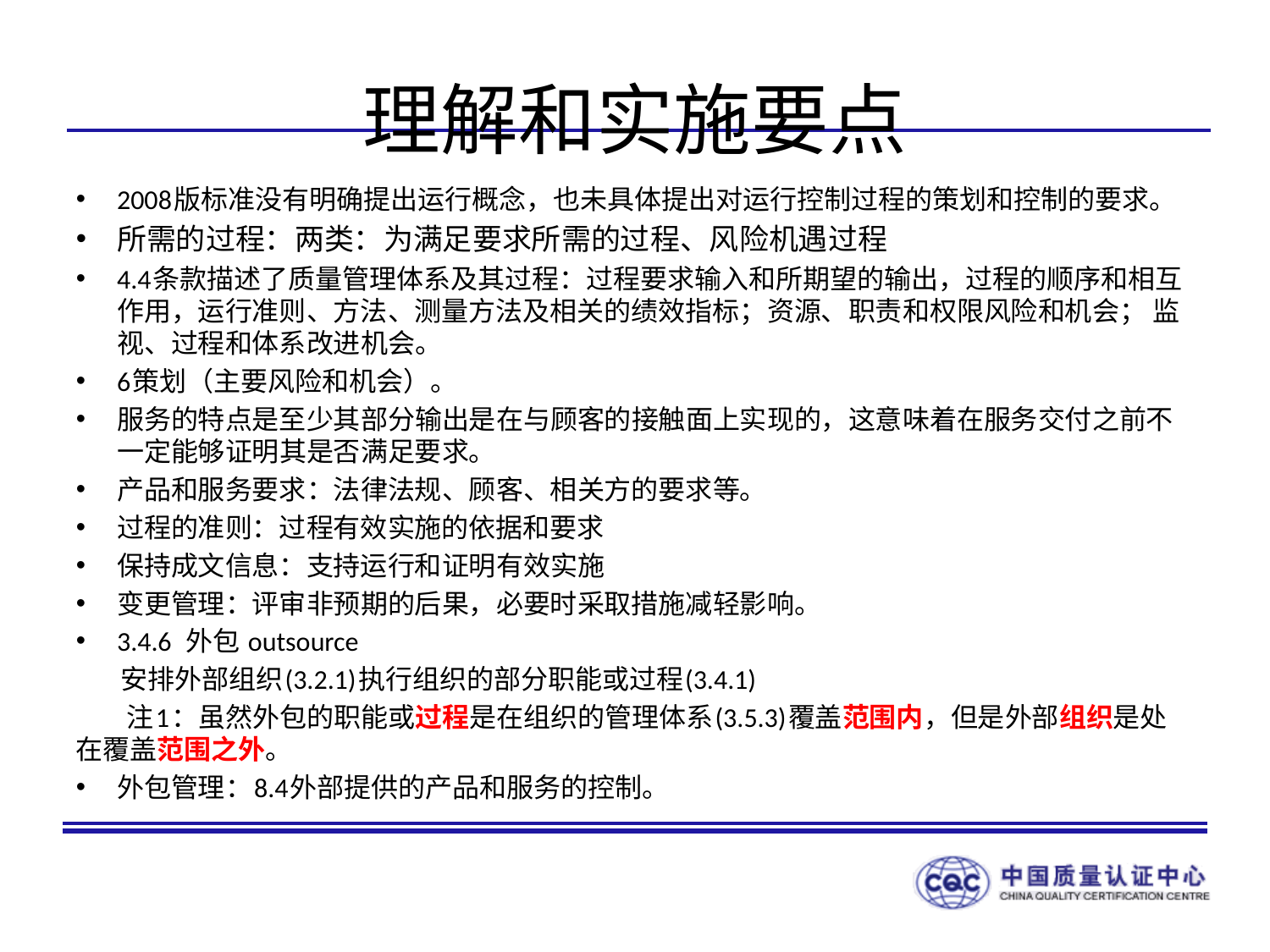

# 理解和实施要点
2008版标准没有明确提出运行概念，也未具体提出对运行控制过程的策划和控制的要求。
所需的过程：两类：为满足要求所需的过程、风险机遇过程
4.4条款描述了质量管理体系及其过程：过程要求输入和所期望的输出，过程的顺序和相互作用，运行准则、方法、测量方法及相关的绩效指标；资源、职责和权限风险和机会； 监视、过程和体系改进机会。
6策划（主要风险和机会）。
服务的特点是至少其部分输出是在与顾客的接触面上实现的，这意味着在服务交付之前不一定能够证明其是否满足要求。
产品和服务要求：法律法规、顾客、相关方的要求等。
过程的准则：过程有效实施的依据和要求
保持成文信息：支持运行和证明有效实施
变更管理：评审非预期的后果，必要时采取措施减轻影响。
3.4.6  外包 outsource
       安排外部组织(3.2.1)执行组织的部分职能或过程(3.4.1)
        注1：虽然外包的职能或过程是在组织的管理体系(3.5.3)覆盖范围内，但是外部组织是处在覆盖范围之外。
外包管理：8.4外部提供的产品和服务的控制。

165